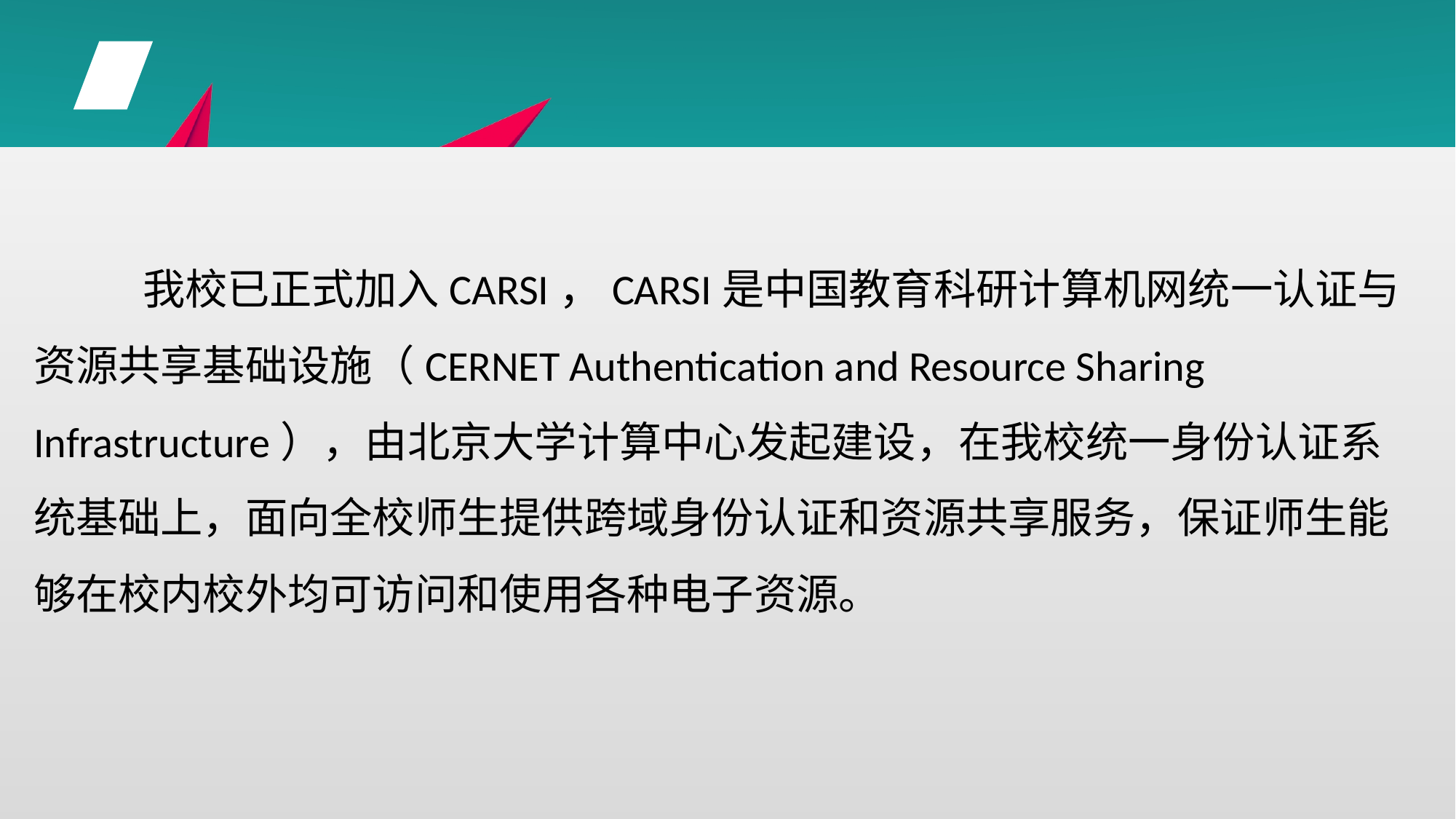

我校已正式加入CARSI，CARSI是中国教育科研计算机网统一认证与资源共享基础设施（CERNET Authentication and Resource Sharing Infrastructure），由北京大学计算中心发起建设，在我校统一身份认证系统基础上，面向全校师生提供跨域身份认证和资源共享服务，保证师生能够在校内校外均可访问和使用各种电子资源。